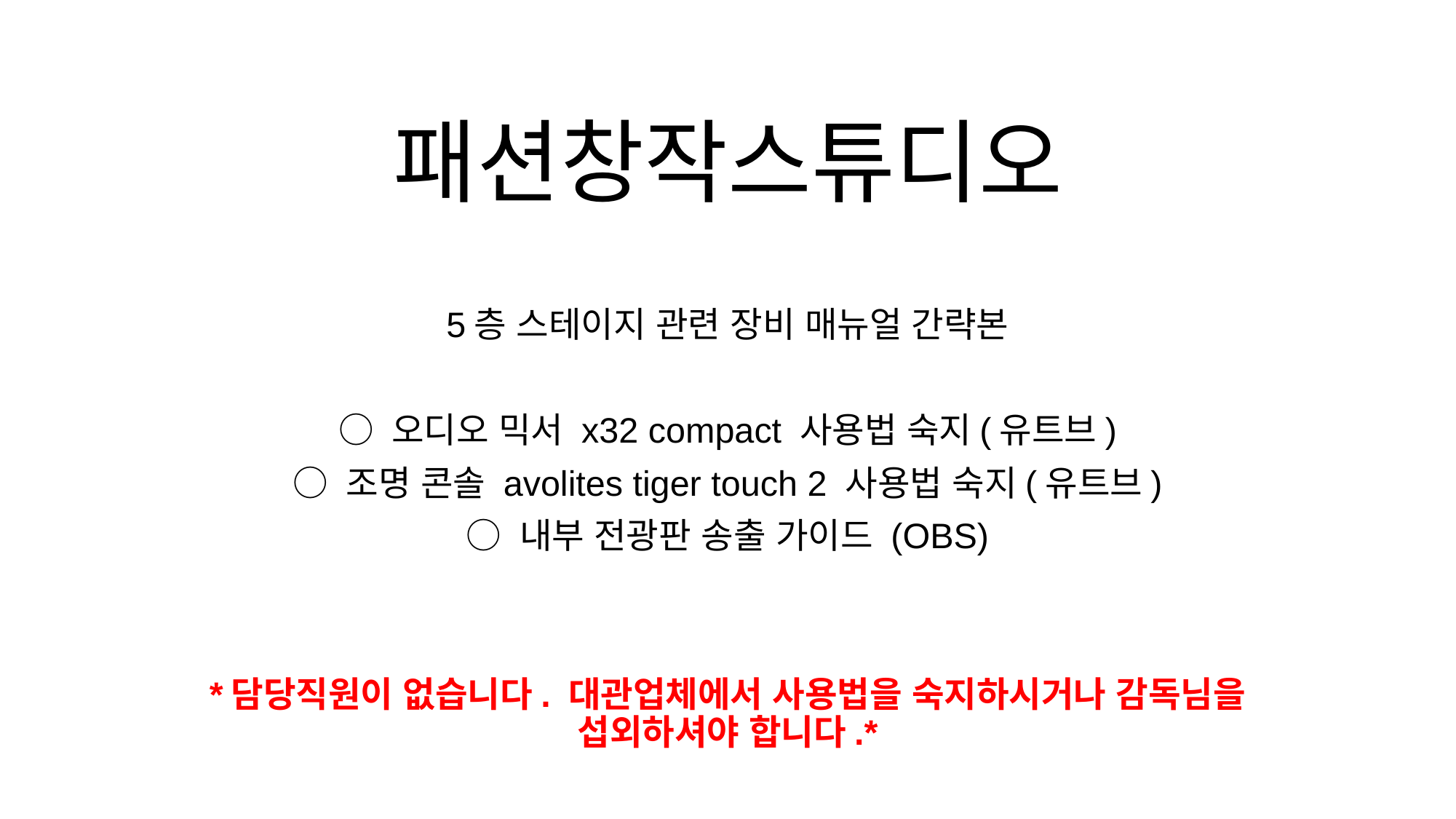

# 패션창작스튜디오
5층 스테이지 관련 장비 매뉴얼 간략본

○ 오디오 믹서 x32 compact 사용법 숙지(유트브)
○ 조명 콘솔 avolites tiger touch 2 사용법 숙지(유트브)
○ 내부 전광판 송출 가이드 (OBS)

*담당직원이 없습니다. 대관업체에서 사용법을 숙지하시거나 감독님을 섭외하셔야 합니다.*